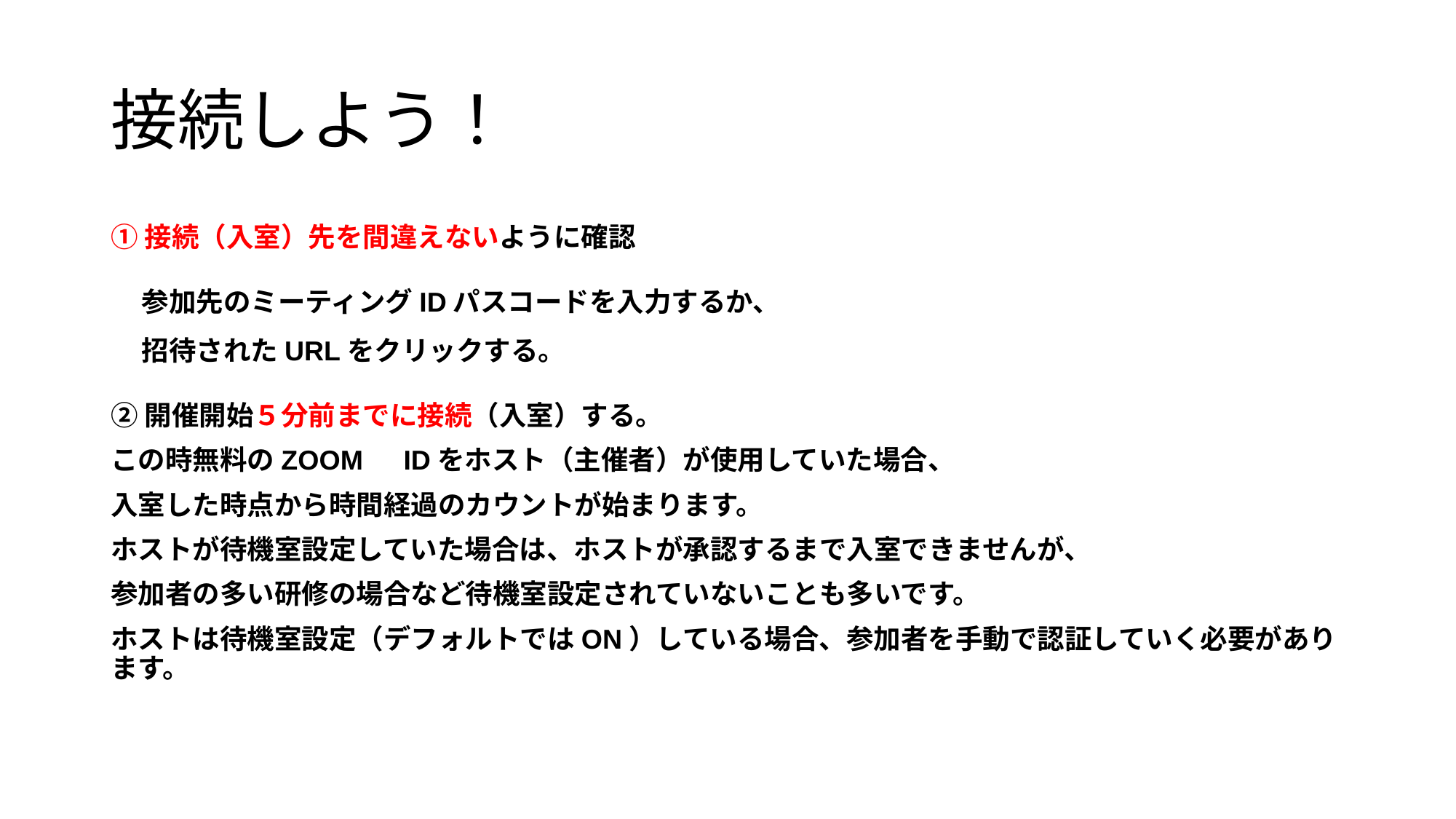

# 接続しよう！
①接続（入室）先を間違えないように確認

②開催開始５分前までに接続（入室）する。
この時無料のZOOM　IDをホスト（主催者）が使用していた場合、
入室した時点から時間経過のカウントが始まります。
ホストが待機室設定していた場合は、ホストが承認するまで入室できませんが、
参加者の多い研修の場合など待機室設定されていないことも多いです。
ホストは待機室設定（デフォルトではON）している場合、参加者を手動で認証していく必要があります。

参加先のミーティングIDパスコードを入力するか、
招待されたURLをクリックする。